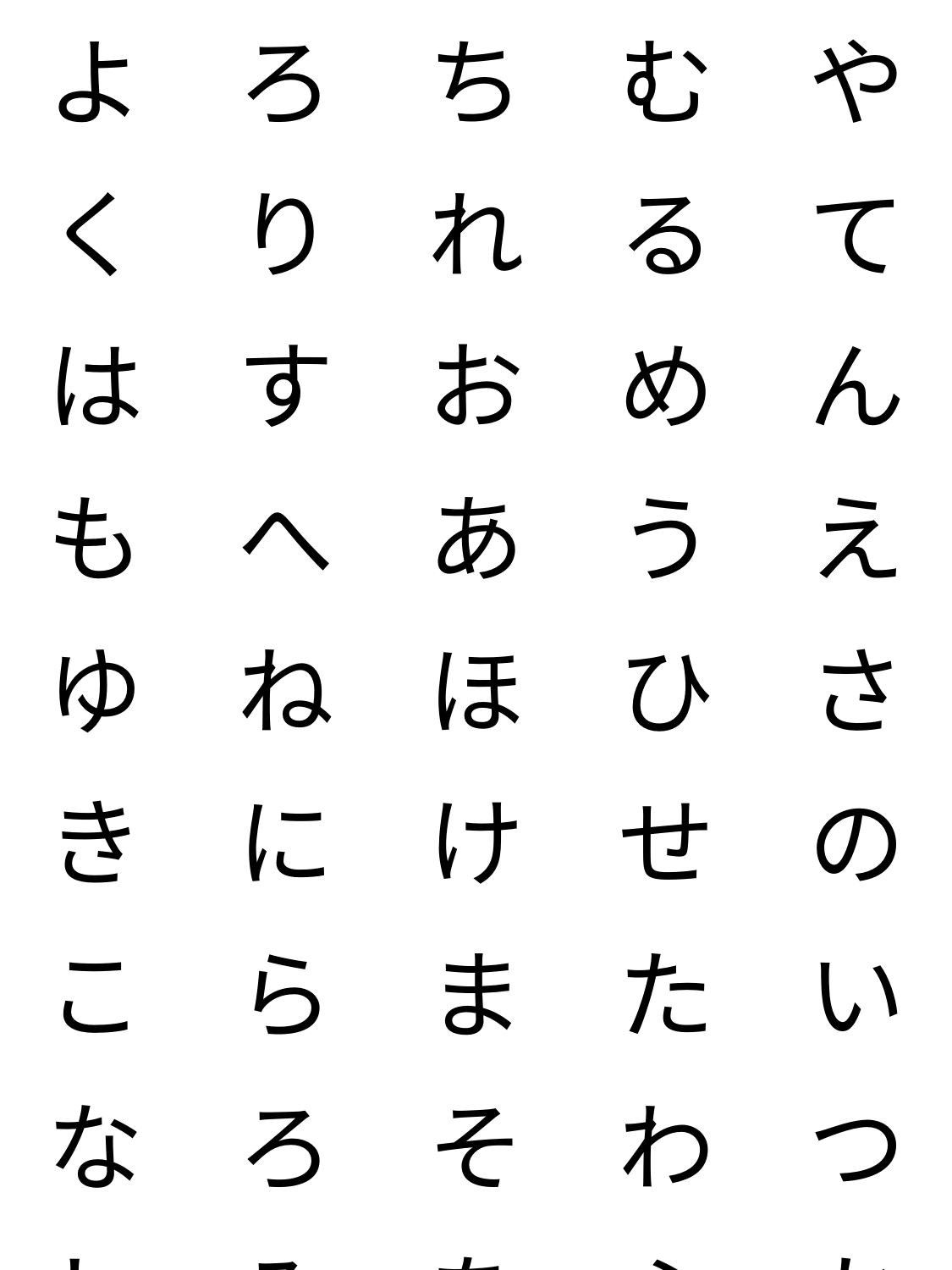

| よ | ろ | ち | む | や |
| --- | --- | --- | --- | --- |
| く | り | れ | る | て |
| は | す | お | め | ん |
| も | へ | あ | う | え |
| ゆ | ね | ほ | ひ | さ |
| き | に | け | せ | の |
| こ | ら | ま | た | い |
| な | ろ | そ | わ | つ |
| し | み | を | ふ | か |